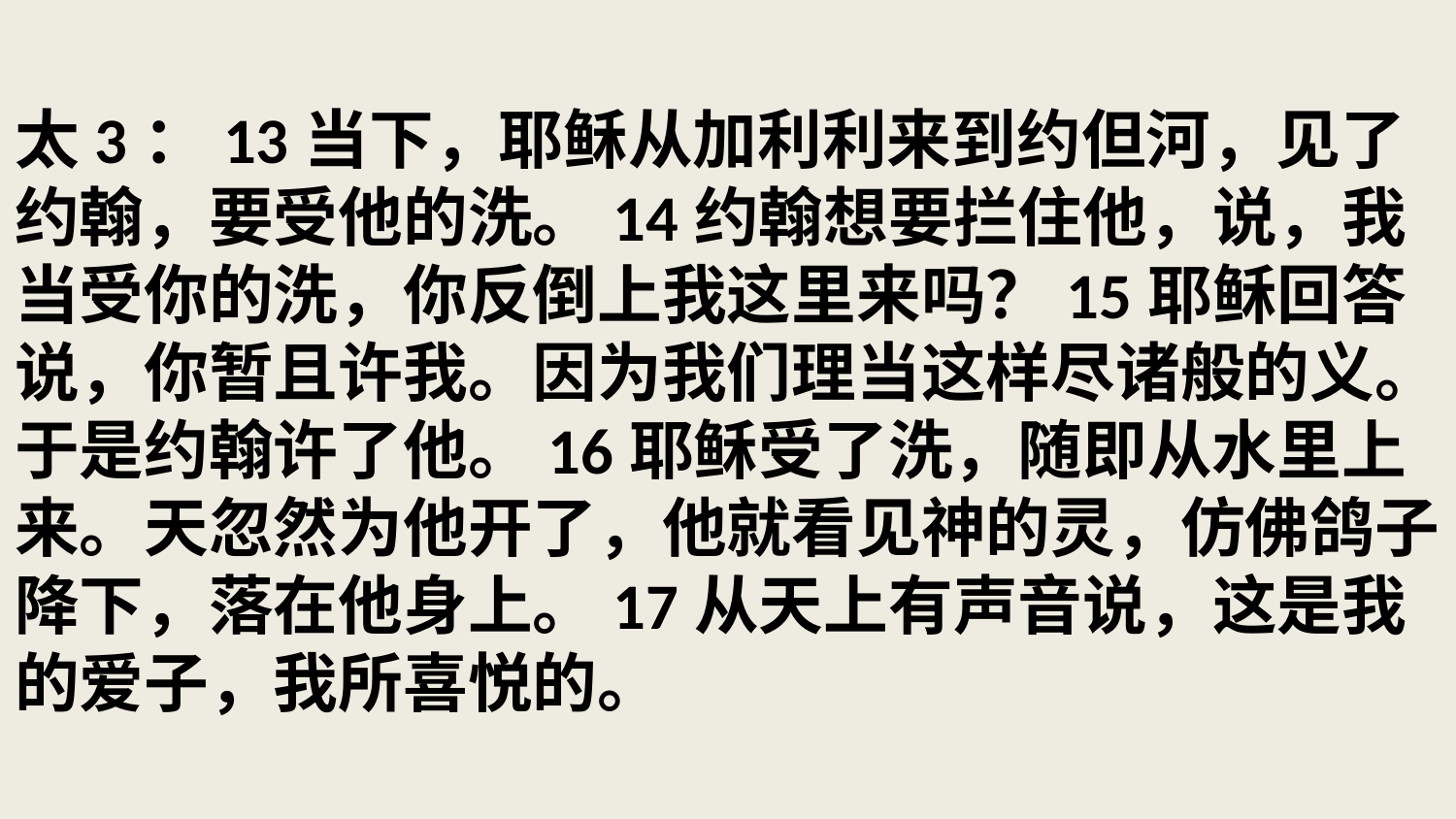

# 太3：13当下，耶稣从加利利来到约但河，见了约翰，要受他的洗。14约翰想要拦住他，说，我当受你的洗，你反倒上我这里来吗？15耶稣回答说，你暂且许我。因为我们理当这样尽诸般的义。于是约翰许了他。16耶稣受了洗，随即从水里上来。天忽然为他开了，他就看见神的灵，仿佛鸽子降下，落在他身上。17从天上有声音说，这是我的爱子，我所喜悦的。